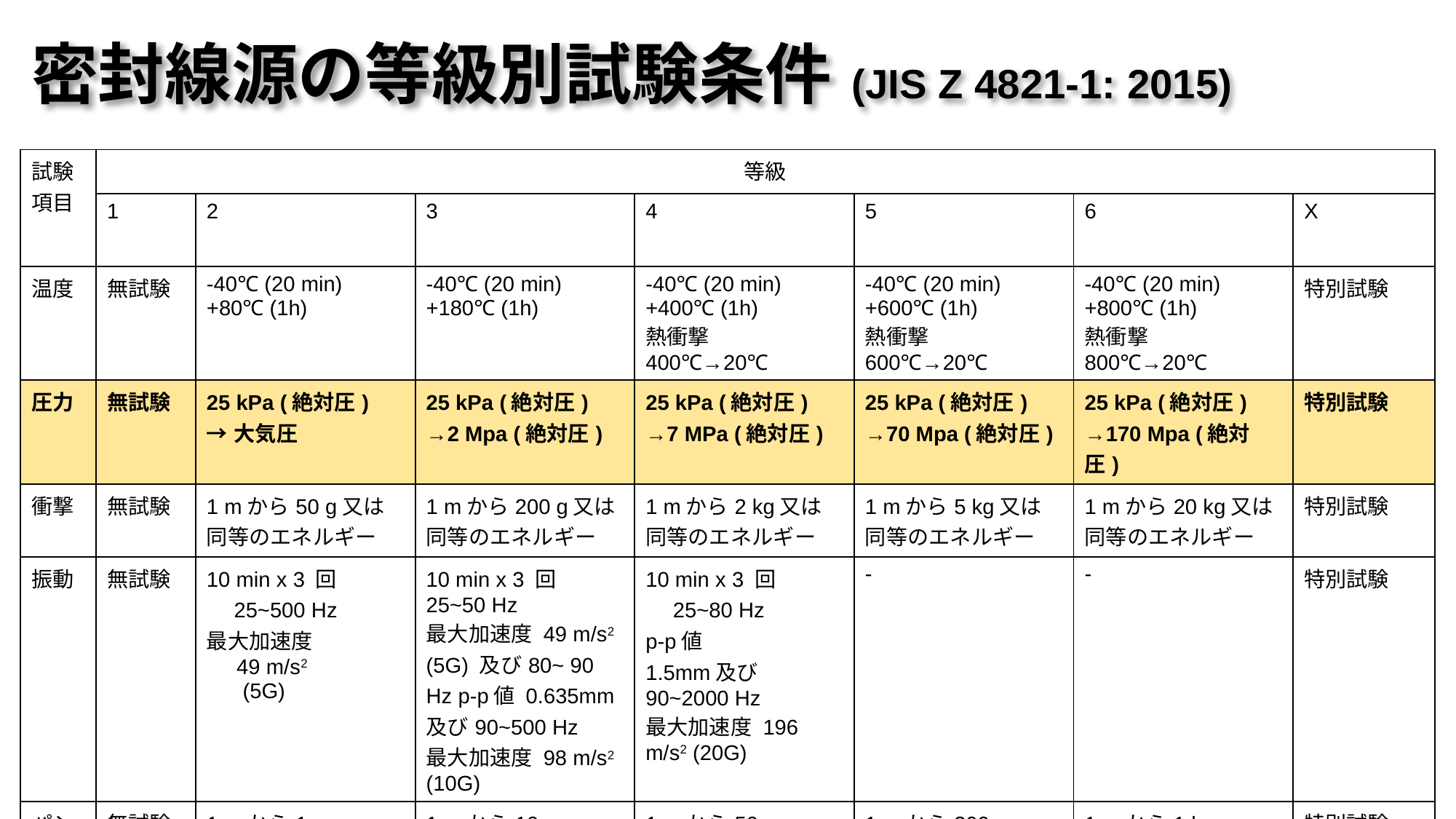

# 密封線源の等級別試験条件(JIS Z 4821-1: 2015)
| 試験項目 | 等級 |  |  |  |  |  |  |
| --- | --- | --- | --- | --- | --- | --- | --- |
|  | 1 | 2 | 3 | 4 | 5 | 6 | X |
| 温度 | 無試験 | -40℃ (20 min) +80℃ (1h) | -40℃ (20 min) +180℃ (1h) | -40℃ (20 min) +400℃ (1h) 熱衝撃 400℃→20℃ | -40℃ (20 min) +600℃ (1h) 熱衝撃 600℃→20℃ | -40℃ (20 min) +800℃ (1h) 熱衝撃 800℃→20℃ | 特別試験 |
| 圧力 | 無試験 | 25 kPa (絶対圧) →大気圧 | 25 kPa (絶対圧) →2 Mpa (絶対圧) | 25 kPa (絶対圧) →7 MPa (絶対圧) | 25 kPa (絶対圧) →70 Mpa (絶対圧) | 25 kPa (絶対圧) →170 Mpa (絶対圧) | 特別試験 |
| 衝撃 | 無試験 | 1 mから50 g又は同等のエネルギー | 1 mから200 g又は同等のエネルギー | 1 mから2 kg又は同等のエネルギー | 1 mから5 kg又は同等のエネルギー | 1 mから20 kg又は同等のエネルギー | 特別試験 |
| 振動 | 無試験 | 10 min x 3 回 　25~500 Hz 最大加速度 49 m/s2 (5G) | 10 min x 3 回 25~50 Hz 最大加速度 49 m/s2 (5G) 及び80~ 90 Hz p-p値 0.635mm及び90~500 Hz 最大加速度 98 m/s2 (10G) | 10 min x 3 回 　25~80 Hz p-p値 1.5mm及び90~2000 Hz 最大加速度 196 m/s2 (20G) | - | - | 特別試験 |
| パンク | 無試験 | 1 mから1 g 又は同等の エネルギー | 1 mから10 g 又は同等の エネルギー | 1 mから50 g 又は同等の エネルギー | 1 mから300 g 又は同等の エネルギー | 1 mから1 kg 又は同等の エネルギー | 特別試験 |